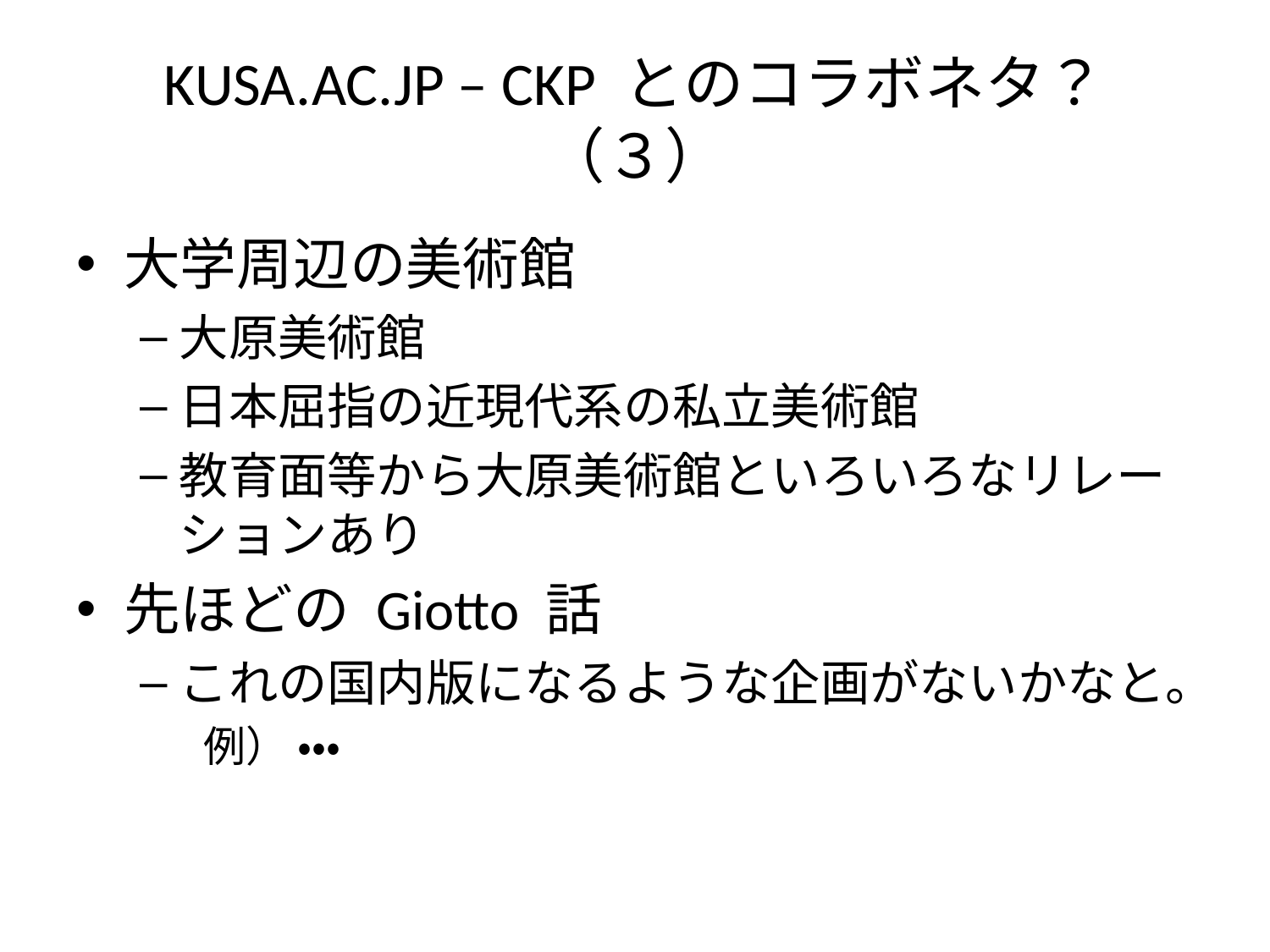

# KUSA.AC.JP – CKP とのコラボネタ？（３）
大学周辺の美術館
大原美術館
日本屈指の近現代系の私立美術館
教育面等から大原美術館といろいろなリレーションあり
先ほどの Giotto 話
これの国内版になるような企画がないかなと。
例） ・・・